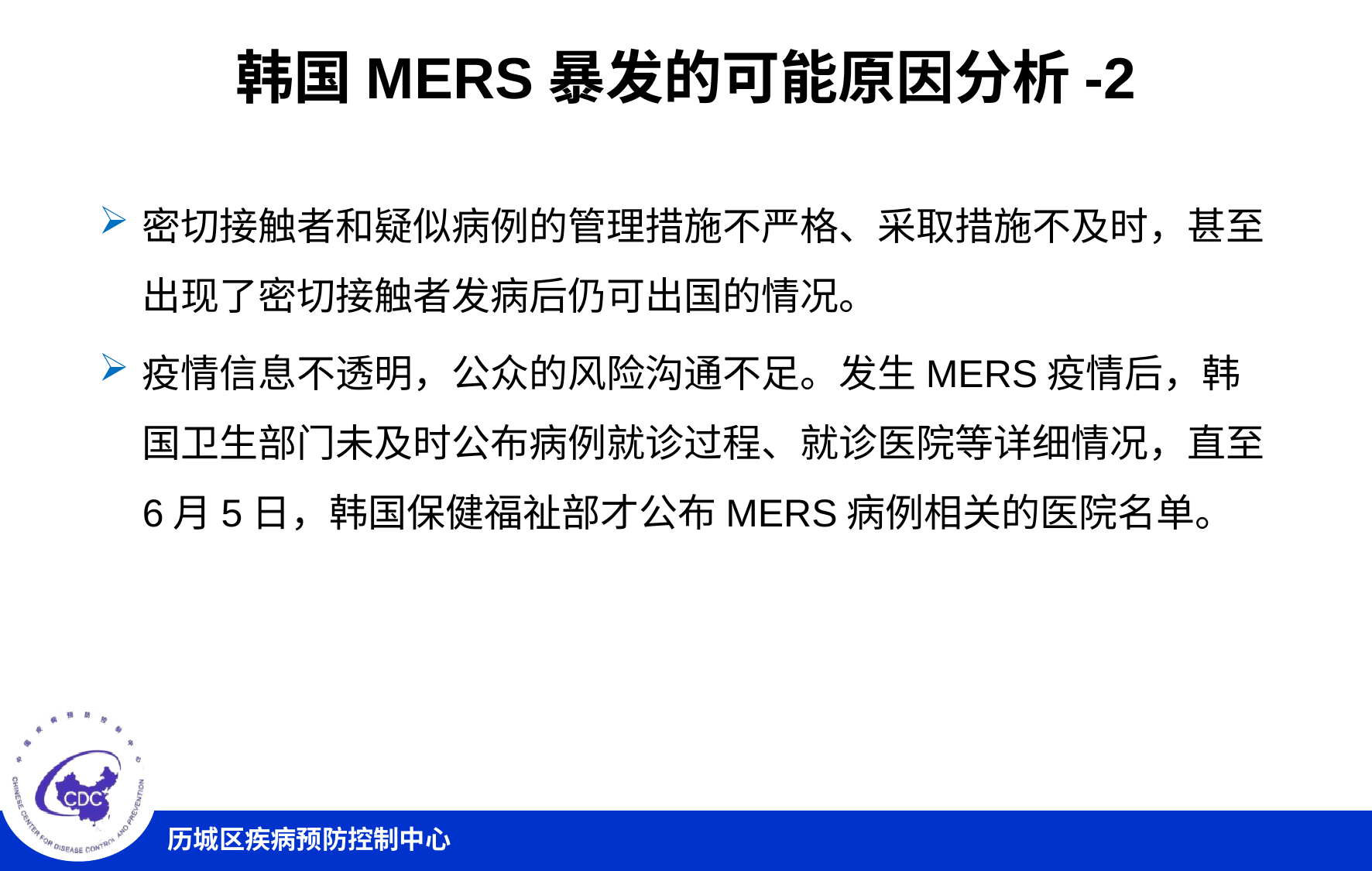

# 韩国MERS暴发的可能原因分析-2
密切接触者和疑似病例的管理措施不严格、采取措施不及时，甚至出现了密切接触者发病后仍可出国的情况。
疫情信息不透明，公众的风险沟通不足。发生MERS疫情后，韩国卫生部门未及时公布病例就诊过程、就诊医院等详细情况，直至6月5日，韩国保健福祉部才公布MERS病例相关的医院名单。